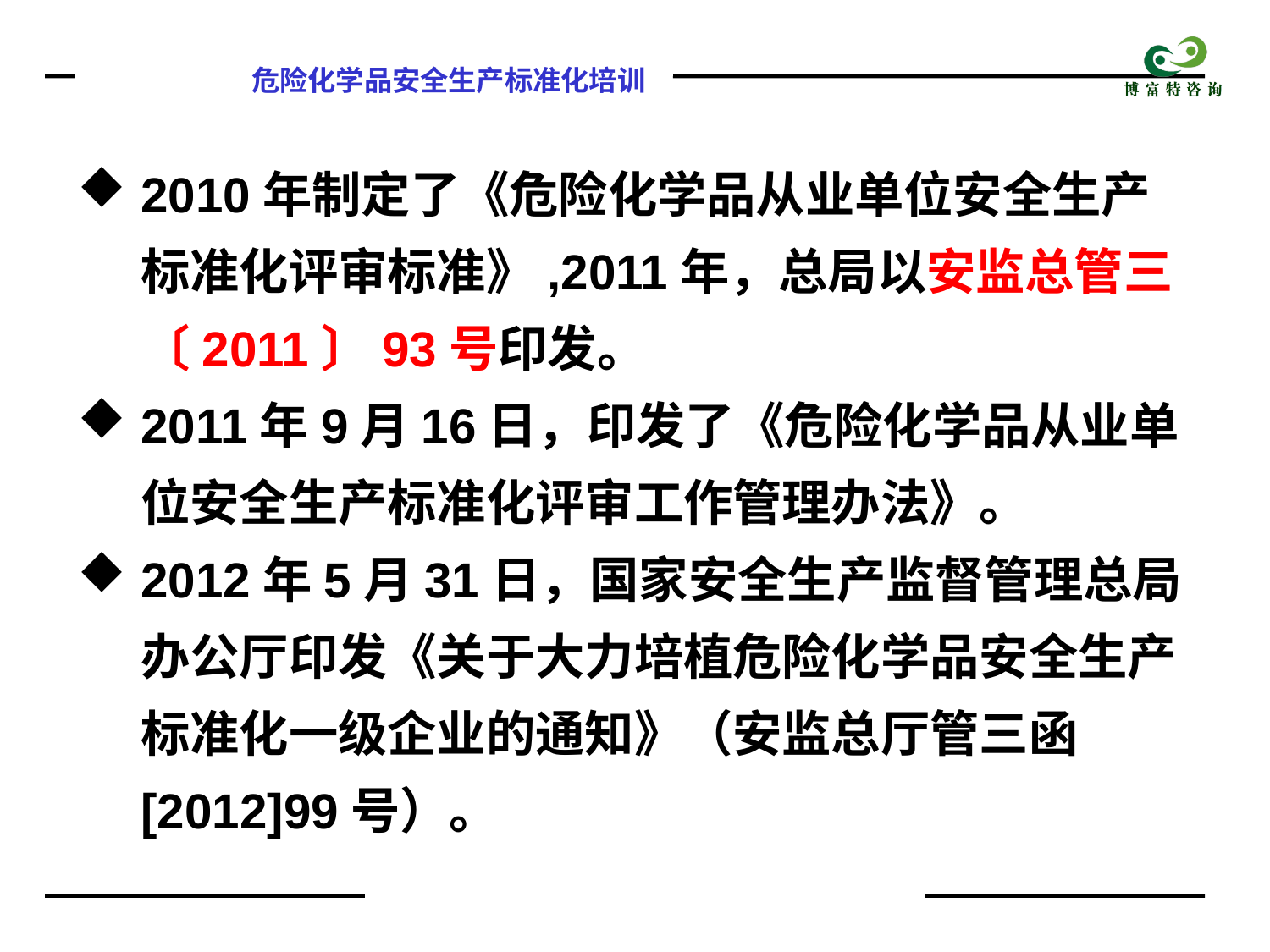

2010年制定了《危险化学品从业单位安全生产标准化评审标准》,2011年，总局以安监总管三〔2011〕93号印发。
2011年9月16日，印发了《危险化学品从业单位安全生产标准化评审工作管理办法》。
2012年5月31日，国家安全生产监督管理总局办公厅印发《关于大力培植危险化学品安全生产标准化一级企业的通知》（安监总厅管三函[2012]99号）。